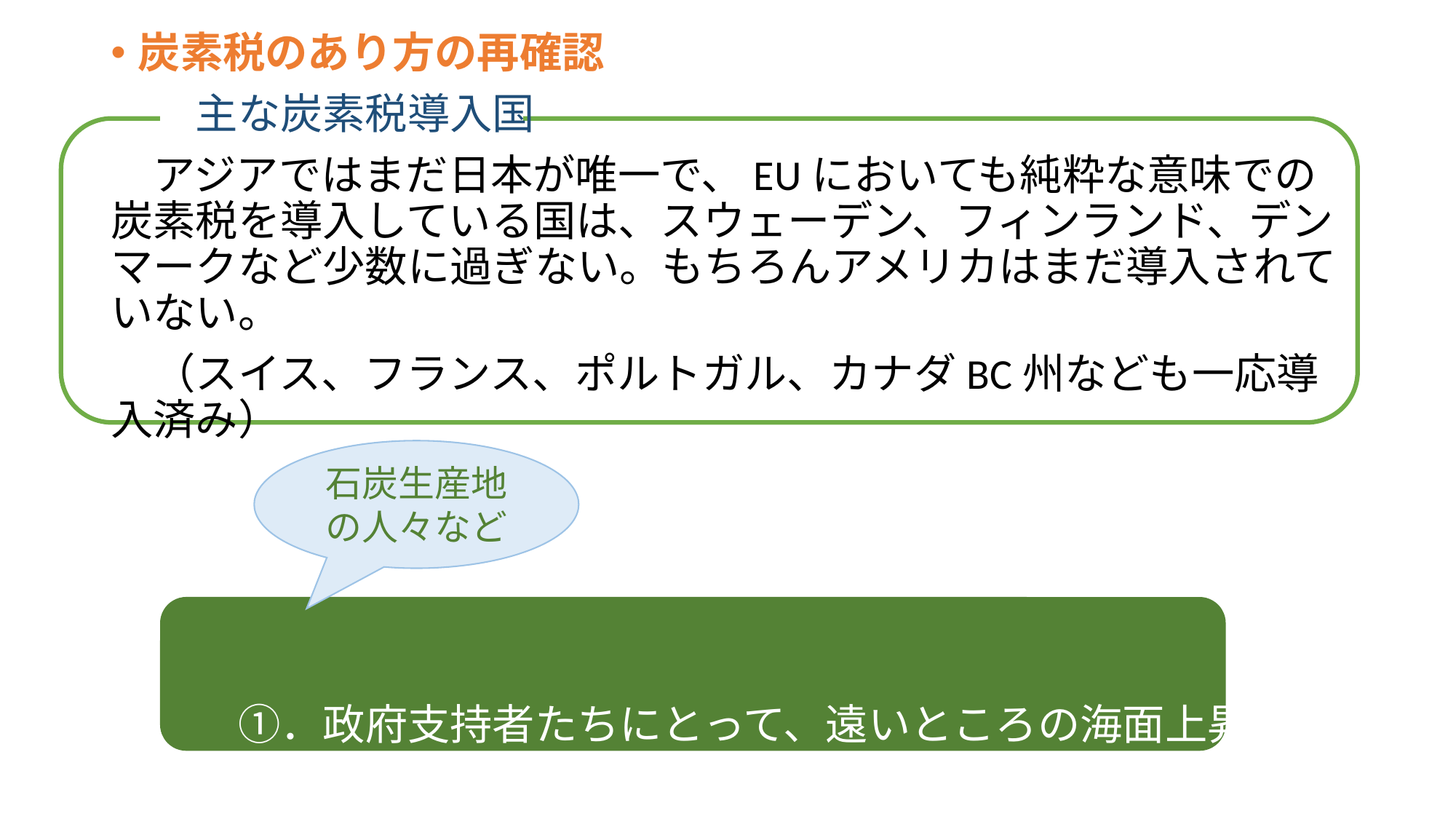

炭素税のあり方の再確認
　　主な炭素税導入国
　アジアではまだ日本が唯一で、EUにおいても純粋な意味での炭素税を導入している国は、スウェーデン、フィンランド、デンマークなど少数に過ぎない。もちろんアメリカはまだ導入されていない。
　（スイス、フランス、ポルトガル、カナダBC州なども一応導入済み）

　　　①．政府支持者たちにとって、遠いところの海面上昇や
　　気候変化の危機より自分たちのライフスタイルの方が重要

石炭生産地の人々など